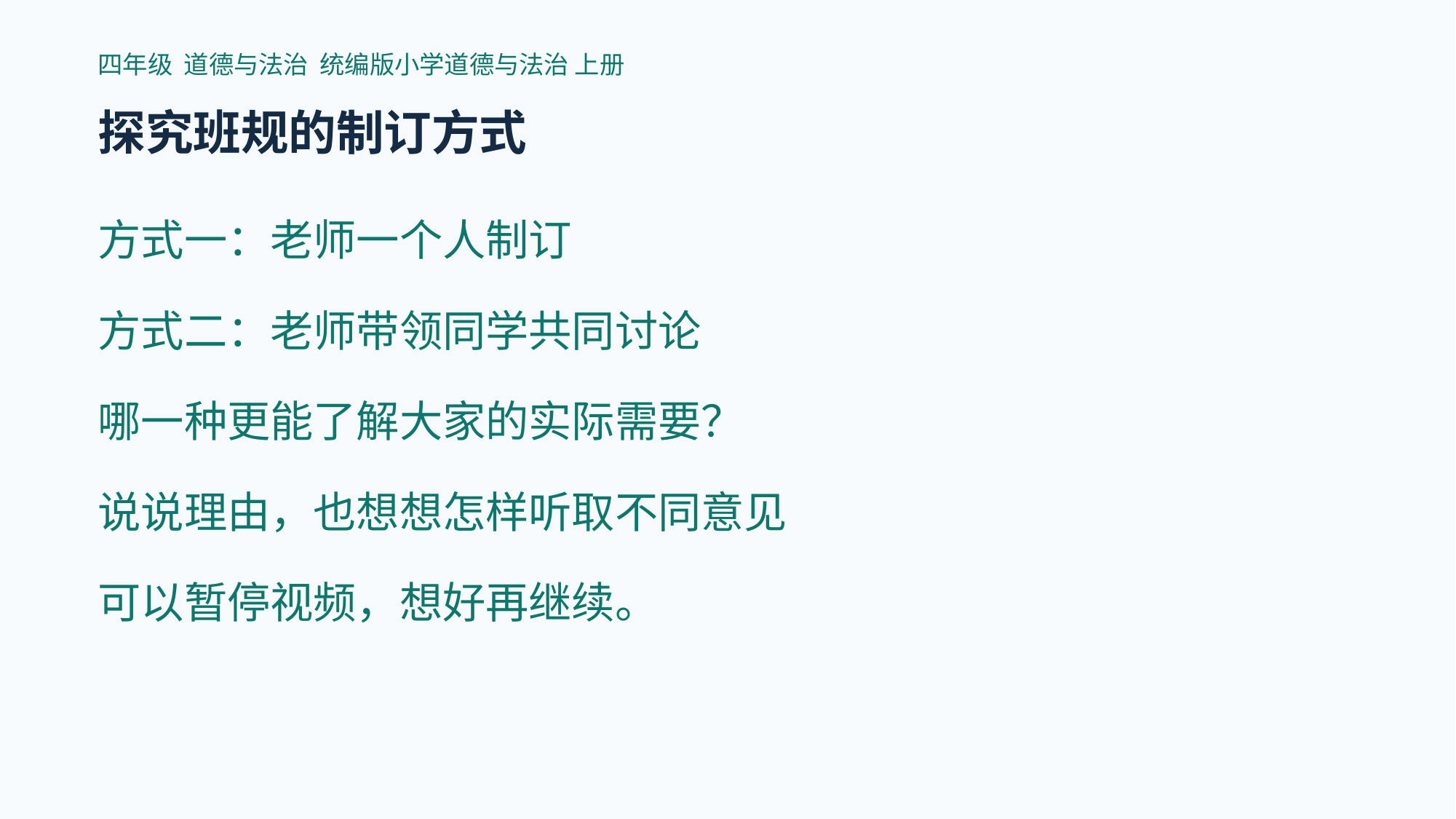

四年级  道德与法治  统编版小学道德与法治 上册
探究班规的制订方式
方式一：老师一个人制订
方式二：老师带领同学共同讨论
哪一种更能了解大家的实际需要？
说说理由，也想想怎样听取不同意见
可以暂停视频，想好再继续。